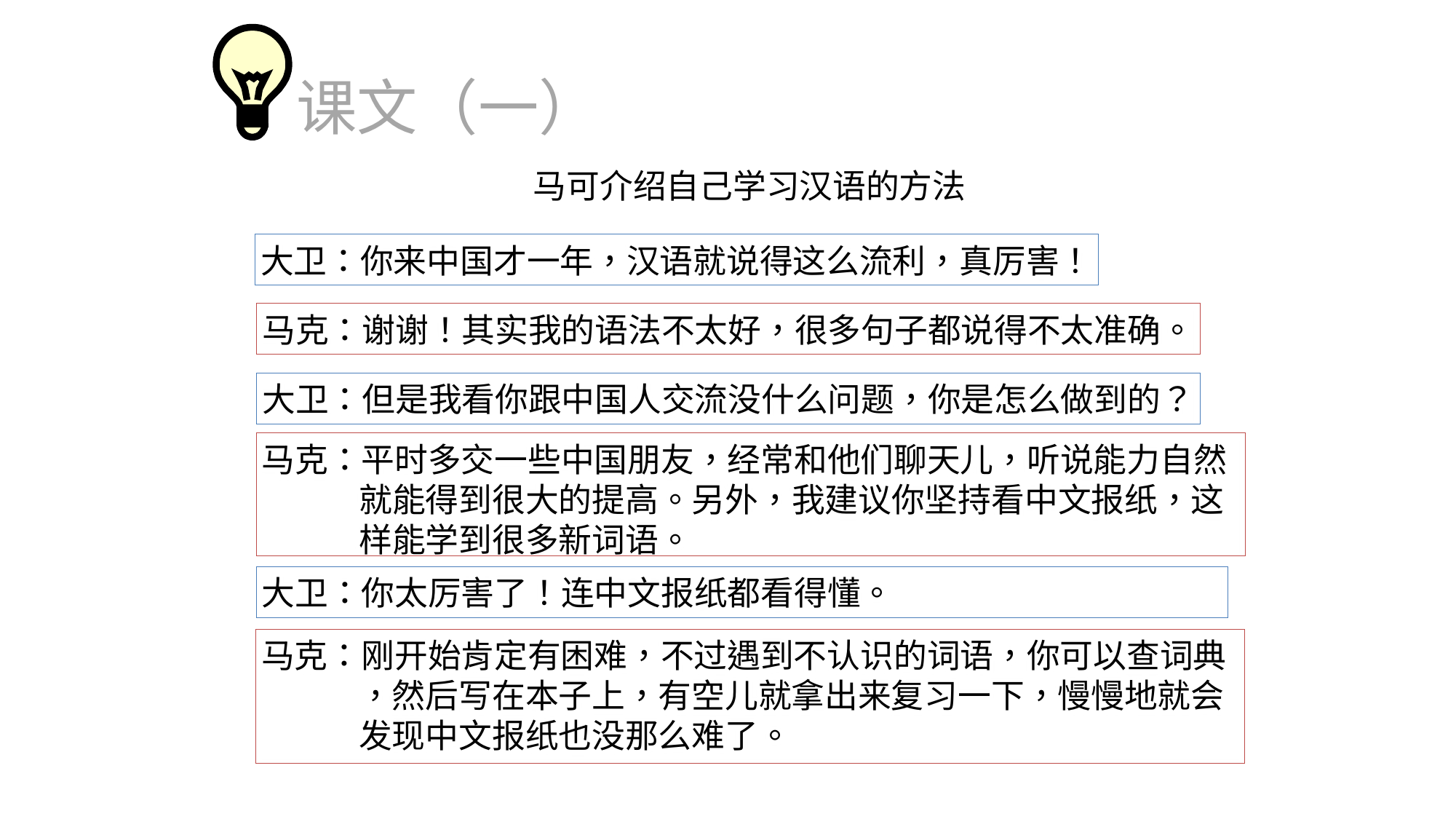

课文（一）
马可介绍自己学习汉语的方法
大卫：你来中国才一年，汉语就说得这么流利，真厉害！
马克：谢谢！其实我的语法不太好，很多句子都说得不太准确。
大卫：但是我看你跟中国人交流没什么问题，你是怎么做到的？
马克：平时多交一些中国朋友，经常和他们聊天儿，听说能力自然
            就能得到很大的提高。另外，我建议你坚持看中文报纸，这
            样能学到很多新词语。
大卫：你太厉害了！连中文报纸都看得懂。
马克：刚开始肯定有困难，不过遇到不认识的词语，你可以查词典
            ，然后写在本子上，有空儿就拿出来复习一下，慢慢地就会
            发现中文报纸也没那么难了。